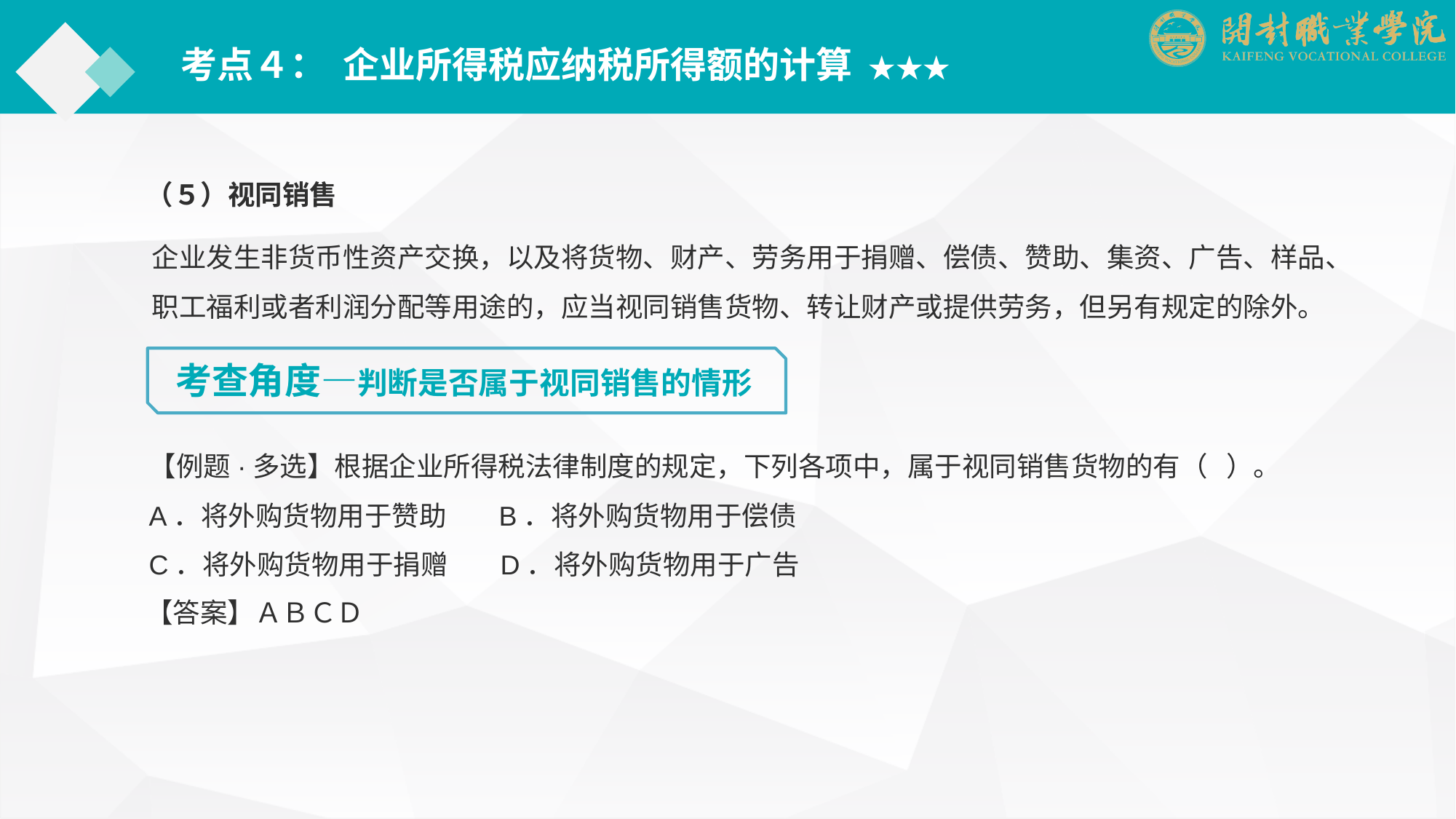

考点４：  企业所得税应纳税所得额的计算  ★★★
（５）视同销售
企业发生非货币性资产交换，以及将货物、财产、劳务用于捐赠、偿债、赞助、集资、广告、样品、职工福利或者利润分配等用途的，应当视同销售货物、转让财产或提供劳务，但另有规定的除外。

考查角度—判断是否属于视同销售的情形
【例题·多选】根据企业所得税法律制度的规定，下列各项中，属于视同销售货物的有（   ）。
A．将外购货物用于赞助  　 B．将外购货物用于偿债
C．将外购货物用于捐赠  　 D．将外购货物用于广告
【答案】ＡＢＣＤ